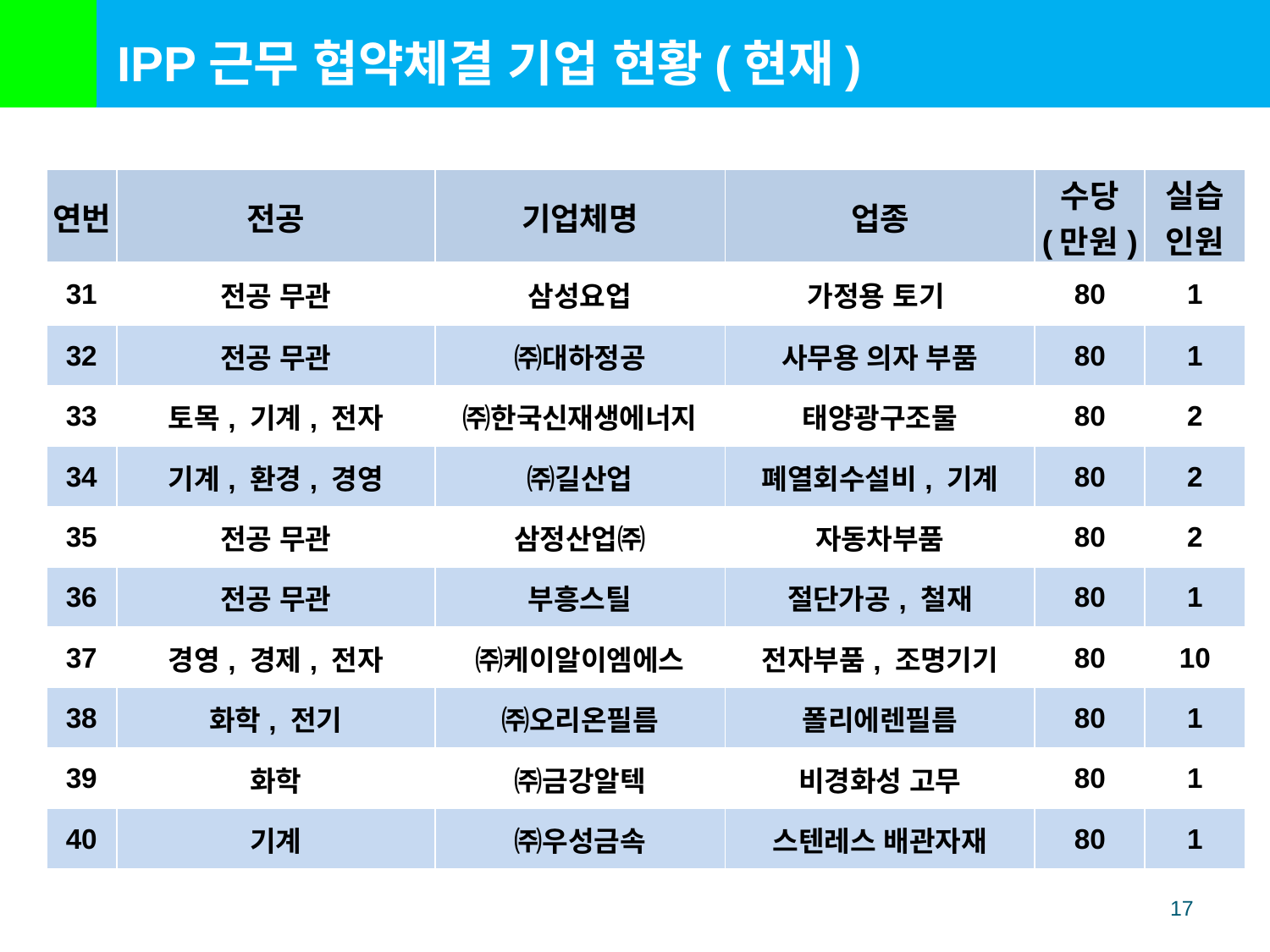

IPP근무 협약체결 기업 현황(현재)
| 연번 | 전공 | 기업체명 | 업종 | 수당 (만원) | 실습 인원 |
| --- | --- | --- | --- | --- | --- |
| 31 | 전공 무관 | 삼성요업 | 가정용 토기 | 80 | 1 |
| 32 | 전공 무관 | ㈜대하정공 | 사무용 의자 부품 | 80 | 1 |
| 33 | 토목, 기계, 전자 | ㈜한국신재생에너지 | 태양광구조물 | 80 | 2 |
| 34 | 기계, 환경, 경영 | ㈜길산업 | 폐열회수설비, 기계 | 80 | 2 |
| 35 | 전공 무관 | 삼정산업㈜ | 자동차부품 | 80 | 2 |
| 36 | 전공 무관 | 부흥스틸 | 절단가공, 철재 | 80 | 1 |
| 37 | 경영, 경제, 전자 | ㈜케이알이엠에스 | 전자부품, 조명기기 | 80 | 10 |
| 38 | 화학, 전기 | ㈜오리온필름 | 폴리에렌필름 | 80 | 1 |
| 39 | 화학 | ㈜금강알텍 | 비경화성 고무 | 80 | 1 |
| 40 | 기계 | ㈜우성금속 | 스텐레스 배관자재 | 80 | 1 |
17